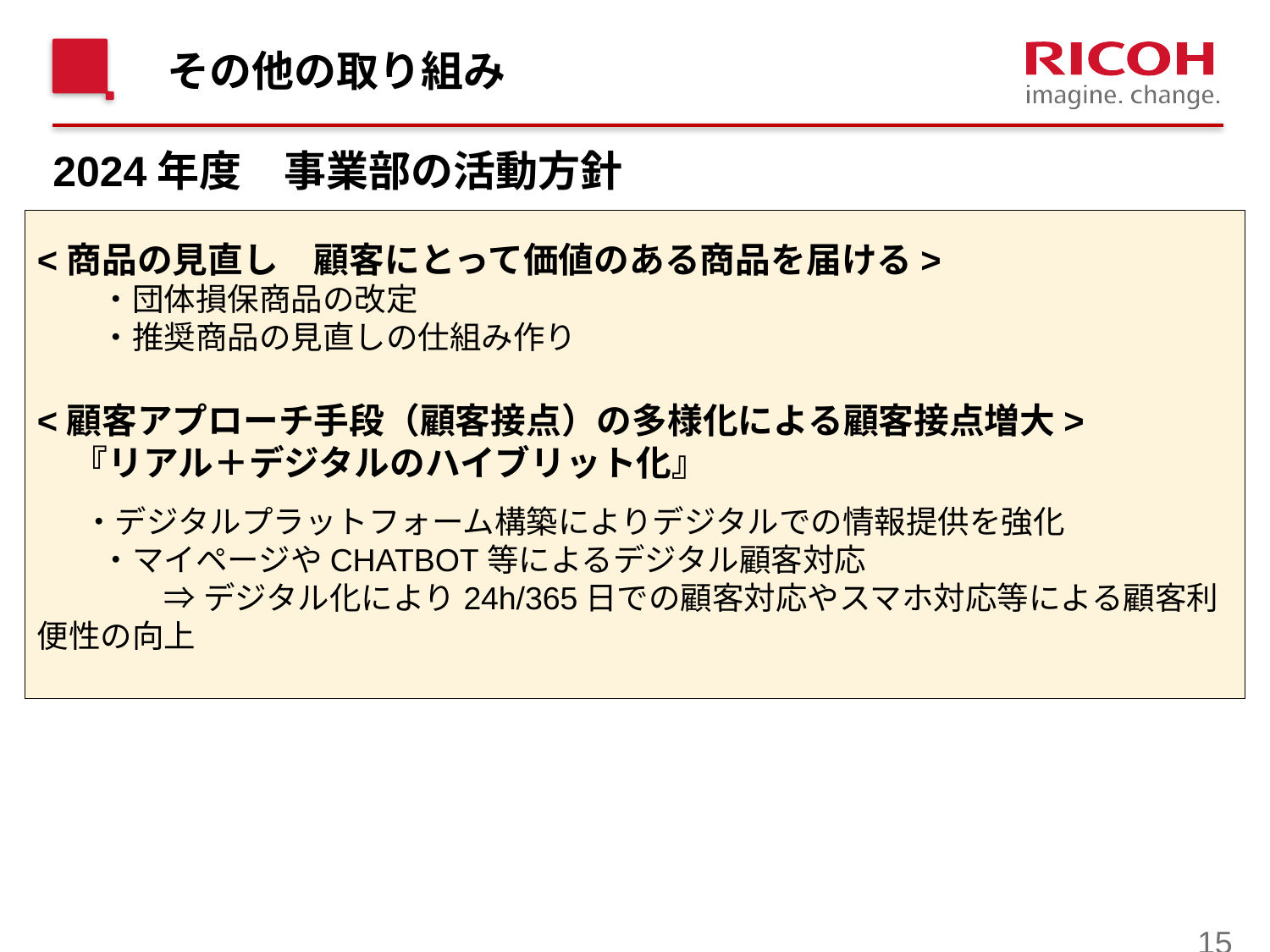

# その他の取り組み
2024年度　事業部の活動方針
<商品の見直し　顧客にとって価値のある商品を届ける>
　　・団体損保商品の改定
　　・推奨商品の見直しの仕組み作り

<顧客アプローチ手段（顧客接点）の多様化による顧客接点増大>
　『リアル＋デジタルのハイブリット化』
　  ・デジタルプラットフォーム構築によりデジタルでの情報提供を強化
　　・マイページやCHATBOT等によるデジタル顧客対応
　　　　⇒ デジタル化により24h/365日での顧客対応やスマホ対応等による顧客利便性の向上

15